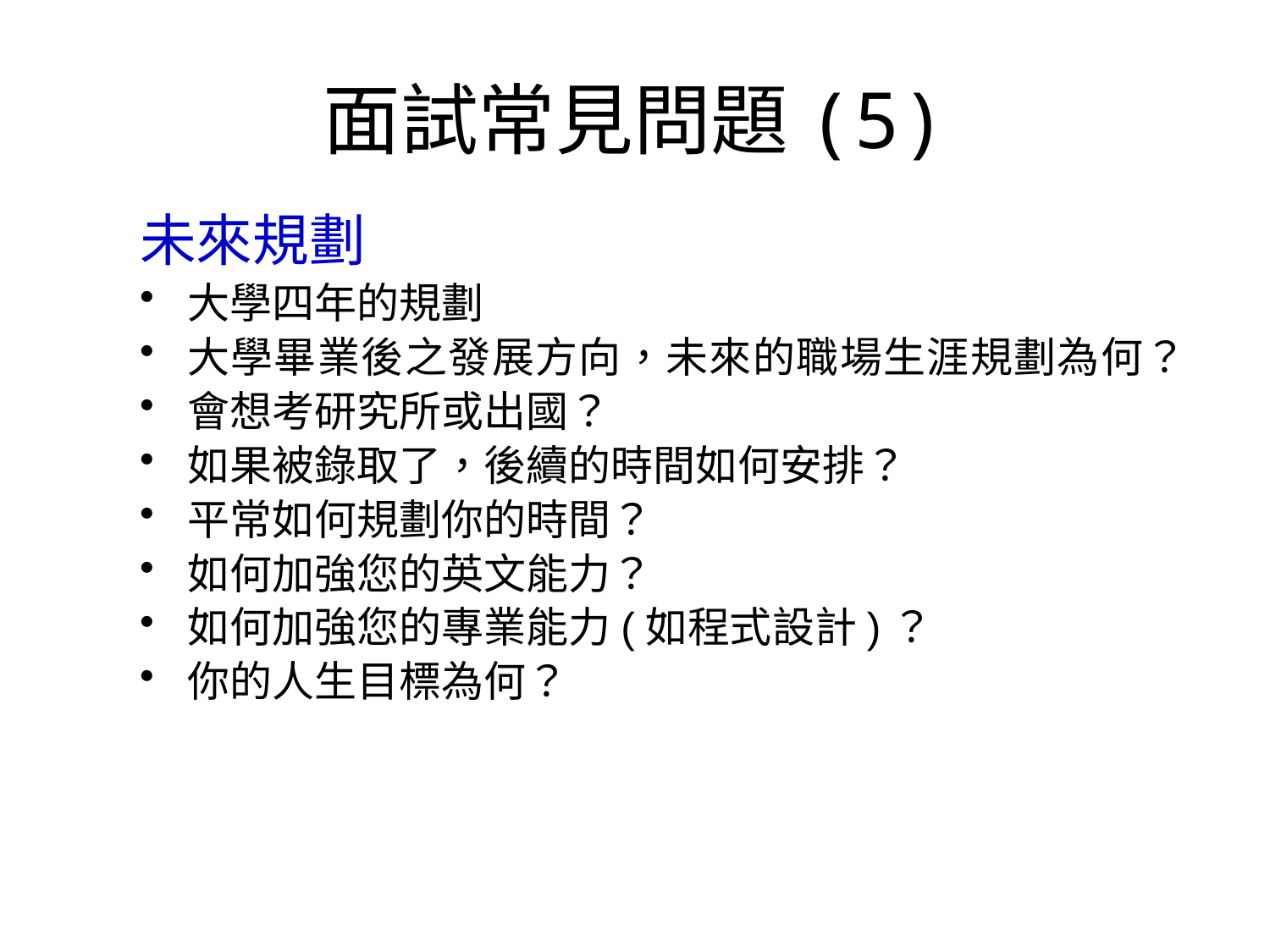

# 面試常見問題(5)
未來規劃
大學四年的規劃
大學畢業後之發展方向，未來的職場生涯規劃為何？
會想考研究所或出國？
如果被錄取了，後續的時間如何安排？
平常如何規劃你的時間？
如何加強您的英文能力？
如何加強您的專業能力(如程式設計)？
你的人生目標為何？